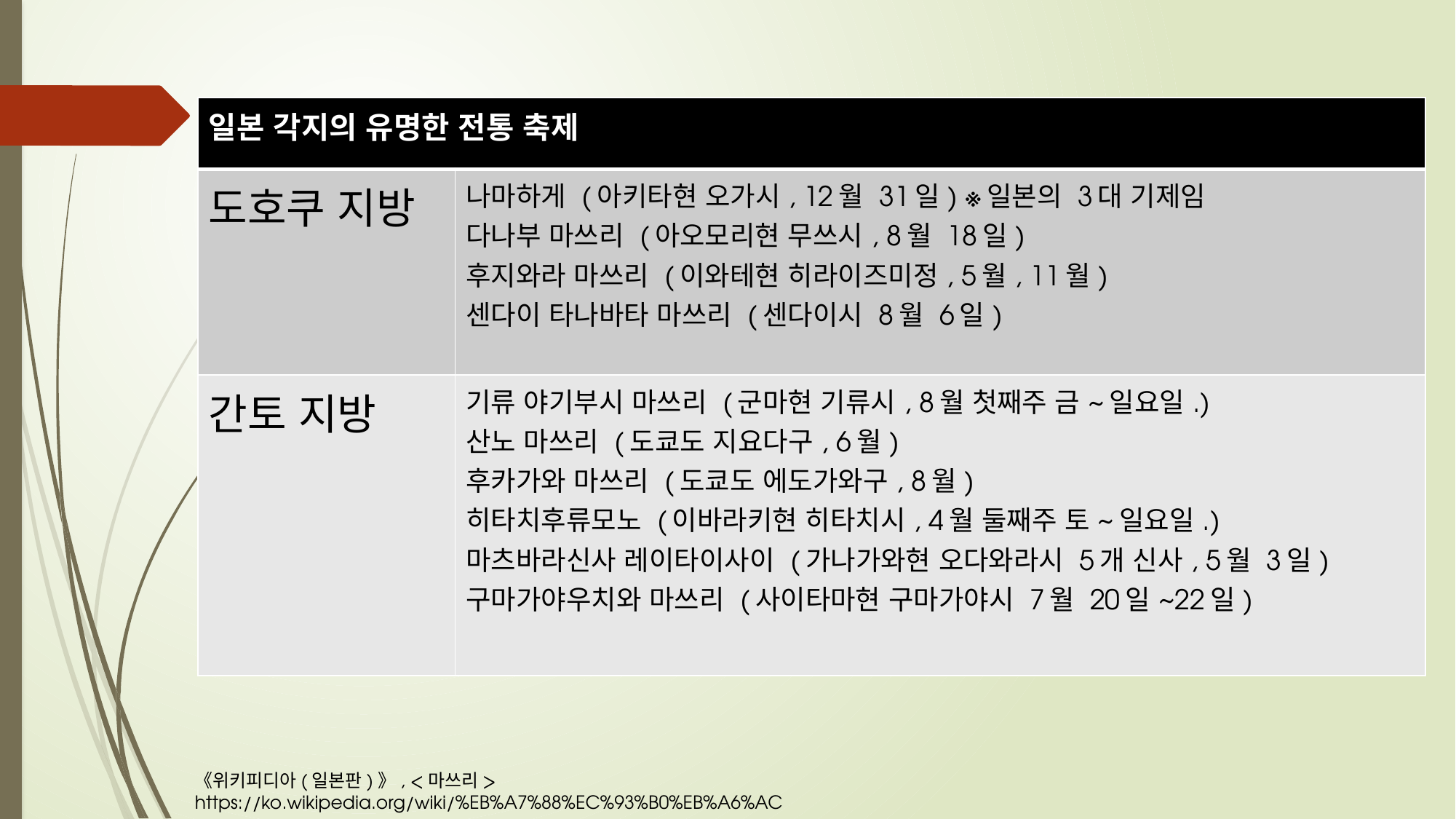

| 일본 각지의 유명한 전통 축제 |  |
| --- | --- |
| 도호쿠 지방 | 나마하게 (아키타현 오가시, 12월 31일) ※일본의 3대 기제임 다나부 마쓰리 (아오모리현 무쓰시, 8월 18일) 후지와라 마쓰리 (이와테현 히라이즈미정, 5월, 11월) 센다이 타나바타 마쓰리 (센다이시 8월 6일) |
| 간토 지방 | 기류 야기부시 마쓰리 (군마현 기류시, 8월 첫째주 금~일요일.) 산노 마쓰리 (도쿄도 지요다구, 6월) 후카가와 마쓰리 (도쿄도 에도가와구, 8월) 히타치후류모노 (이바라키현 히타치시, 4월 둘째주 토~일요일.) 마츠바라신사 레이타이사이 (가나가와현 오다와라시 5개 신사, 5월 3일) 구마가야우치와 마쓰리 (사이타마현 구마가야시 7월 20일~22일) |
《위키피디아(일본판)》, <마쓰리>
https://ko.wikipedia.org/wiki/%EB%A7%88%EC%93%B0%EB%A6%AC